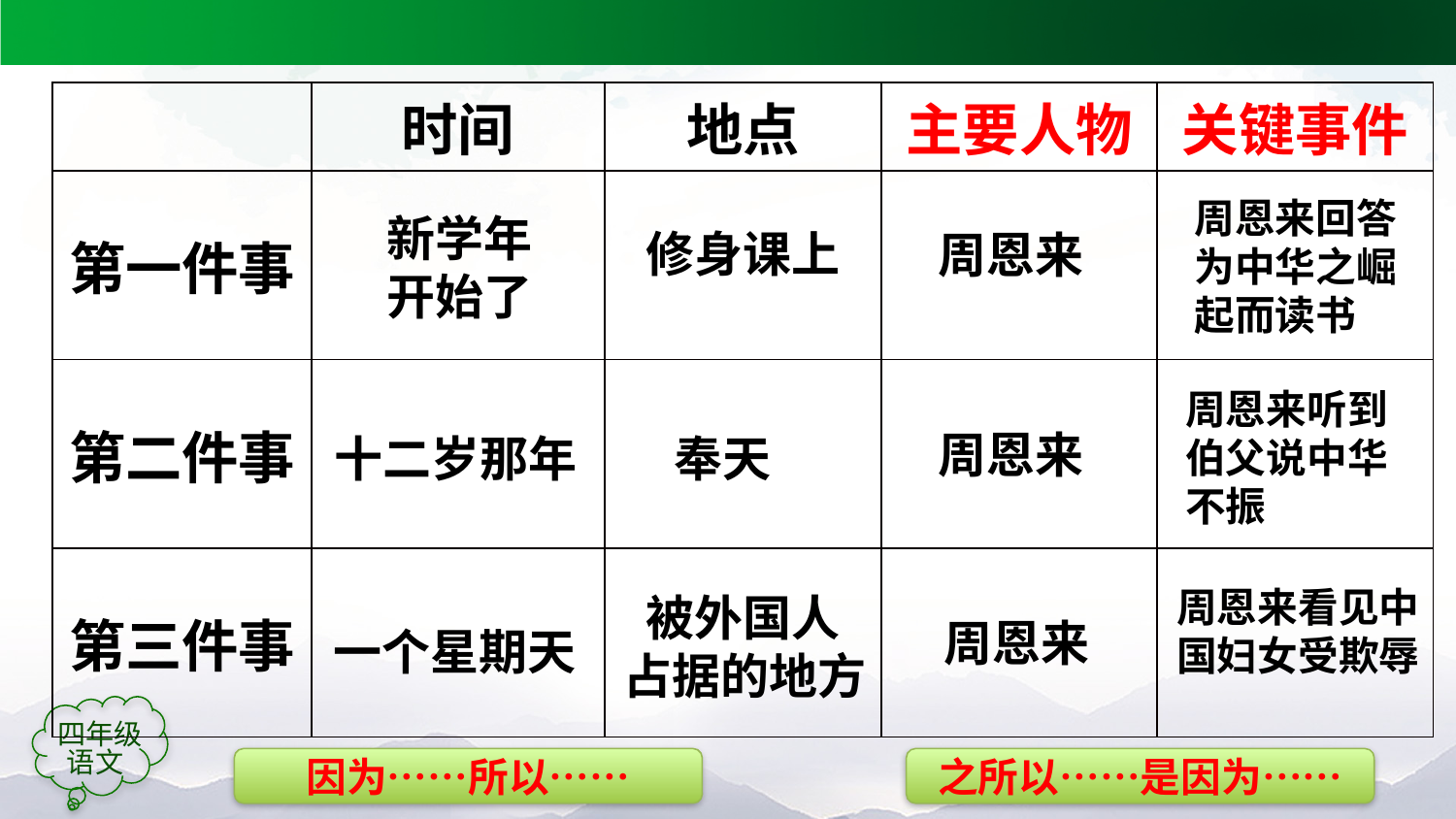

|  | 时间 | 地点 | 主要人物 | 关键事件 |
| --- | --- | --- | --- | --- |
| 第一件事 |  |  |  |  |
| 第二件事 |  |  |  |  |
| 第三件事 |  |  |  |  |
周恩来回答为中华之崛起而读书
新学年
开始了
修身课上
周恩来
周恩来听到伯父说中华不振
周恩来
十二岁那年
奉天
周恩来看见中国妇女受欺辱
 被外国人
占据的地方
周恩来
一个星期天
因为……所以……
之所以……是因为……